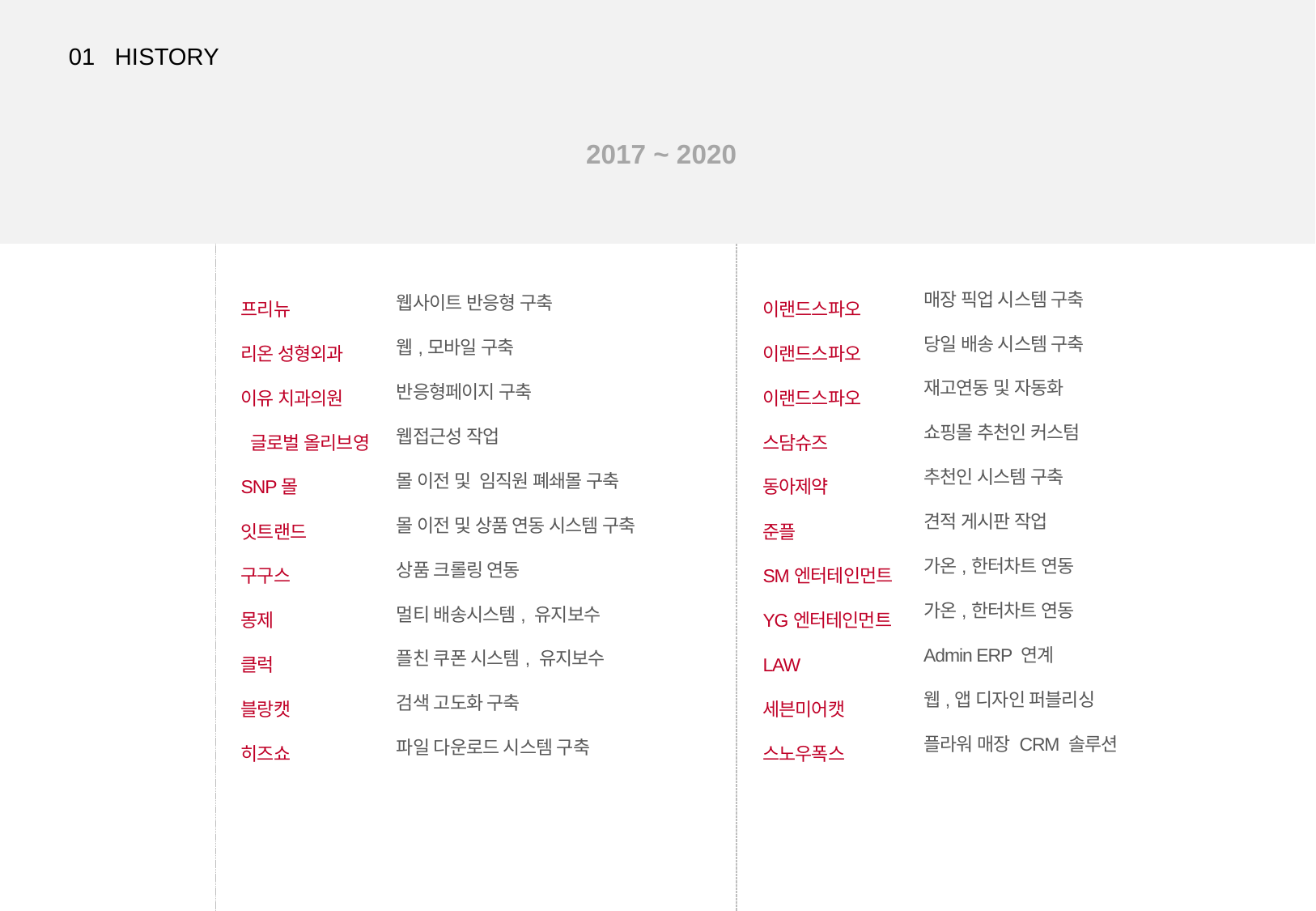

01   HISTORY
2017 ~ 2020
프리뉴
리온 성형외과
이유 치과의원
 글로벌 올리브영
SNP몰
잇트랜드
구구스
몽제
클럭
블랑캣
히즈쇼

이랜드스파오
이랜드스파오
이랜드스파오
스담슈즈
동아제약
준플
SM엔터테인먼트
YG엔터테인먼트
LAW
세븐미어캣
스노우폭스
매장 픽업 시스템 구축

당일 배송 시스템 구축

재고연동 및 자동화

쇼핑몰 추천인 커스텀

추천인 시스템 구축

견적 게시판 작업

가온,한터차트 연동

가온,한터차트 연동

Admin ERP 연계

웹,앱 디자인 퍼블리싱

플라워 매장 CRM 솔루션

웹사이트 반응형 구축

웹,모바일 구축

반응형페이지 구축

웹접근성 작업

몰 이전 및  임직원 폐쇄몰 구축

몰 이전 및 상품 연동 시스템 구축

상품 크롤링 연동

멀티 배송시스템, 유지보수

플친 쿠폰 시스템, 유지보수
검색 고도화 구축

파일 다운로드 시스템 구축